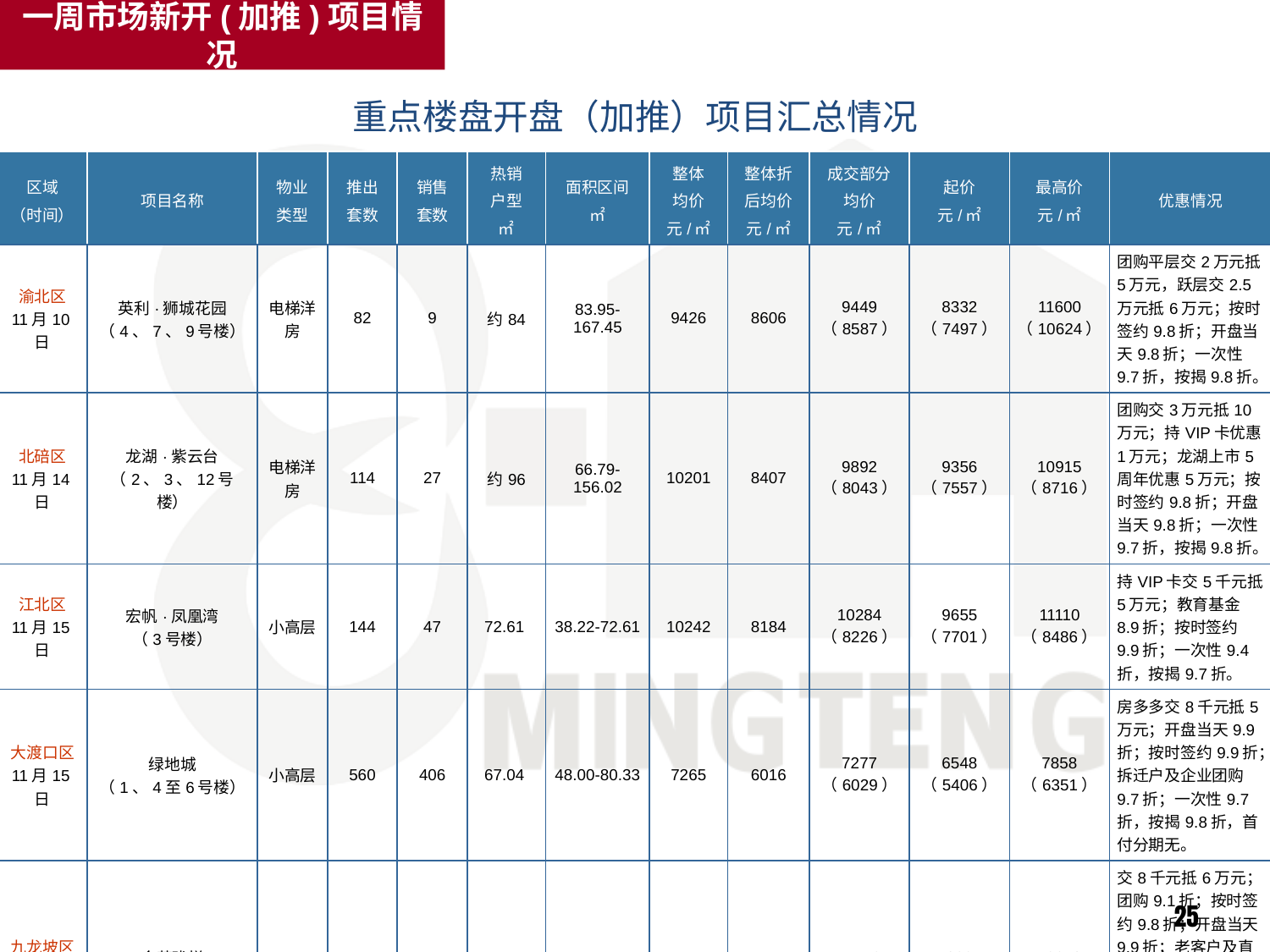

一周市场新开(加推)项目情况
重点楼盘开盘（加推）项目汇总情况
| 区域 （时间） | 项目名称 | 物业 类型 | 推出 套数 | 销售 套数 | 热销 户型 ㎡ | 面积区间 ㎡ | 整体 均价 元/㎡ | 整体折 后均价 元/㎡ | 成交部分 均价 元/㎡ | 起价 元/㎡ | 最高价 元/㎡ | 优惠情况 |
| --- | --- | --- | --- | --- | --- | --- | --- | --- | --- | --- | --- | --- |
| 渝北区 11月10日 | 英利·狮城花园 （4、7、9号楼） | 电梯洋房 | 82 | 9 | 约84 | 83.95-167.45 | 9426 | 8606 | 9449 （8587） | 8332 （7497） | 11600 （10624） | 团购平层交2万元抵5万元，跃层交2.5万元抵6万元；按时签约9.8折；开盘当天9.8折；一次性9.7折，按揭9.8折。 |
| 北碚区 11月14日 | 龙湖·紫云台 （2、3、12号楼） | 电梯洋房 | 114 | 27 | 约96 | 66.79-156.02 | 10201 | 8407 | 9892 （8043） | 9356 （7557） | 10915 （8716） | 团购交3万元抵10万元；持VIP卡优惠1万元；龙湖上市5周年优惠5万元；按时签约9.8折；开盘当天9.8折；一次性9.7折，按揭9.8折。 |
| 江北区 11月15日 | 宏帆·凤凰湾 （3号楼） | 小高层 | 144 | 47 | 72.61 | 38.22-72.61 | 10242 | 8184 | 10284 （8226） | 9655 （7701） | 11110 （8486） | 持VIP卡交5千元抵5万元；教育基金8.9折；按时签约9.9折；一次性9.4折，按揭9.7折。 |
| 大渡口区 11月15日 | 绿地城 （1、4至6号楼） | 小高层 | 560 | 406 | 67.04 | 48.00-80.33 | 7265 | 6016 | 7277 （6029） | 6548 （5406） | 7858 （6351） | 房多多交8千元抵5万元；开盘当天9.9折；按时签约9.9折；拆迁户及企业团购9.7折；一次性9.7折，按揭9.8折，首付分期无。 |
| 九龙坡区 11月15日 | 金茂珑悦 （14号楼） | 高层 | 232 | 28 | 74.96 | 64.13-89.60 | 11426 | 9147 | 11418 （9136） | 10325 （8124） | 12879 （10564） | 交8千元抵6万元；团购9.1折；按时签约9.8折；开盘当天9.9折；老客户及直系亲属购房9.5折；老带新老客户免2千元物管费，新客户9.9折；一次性9.6折，按揭9.8折。 |
25